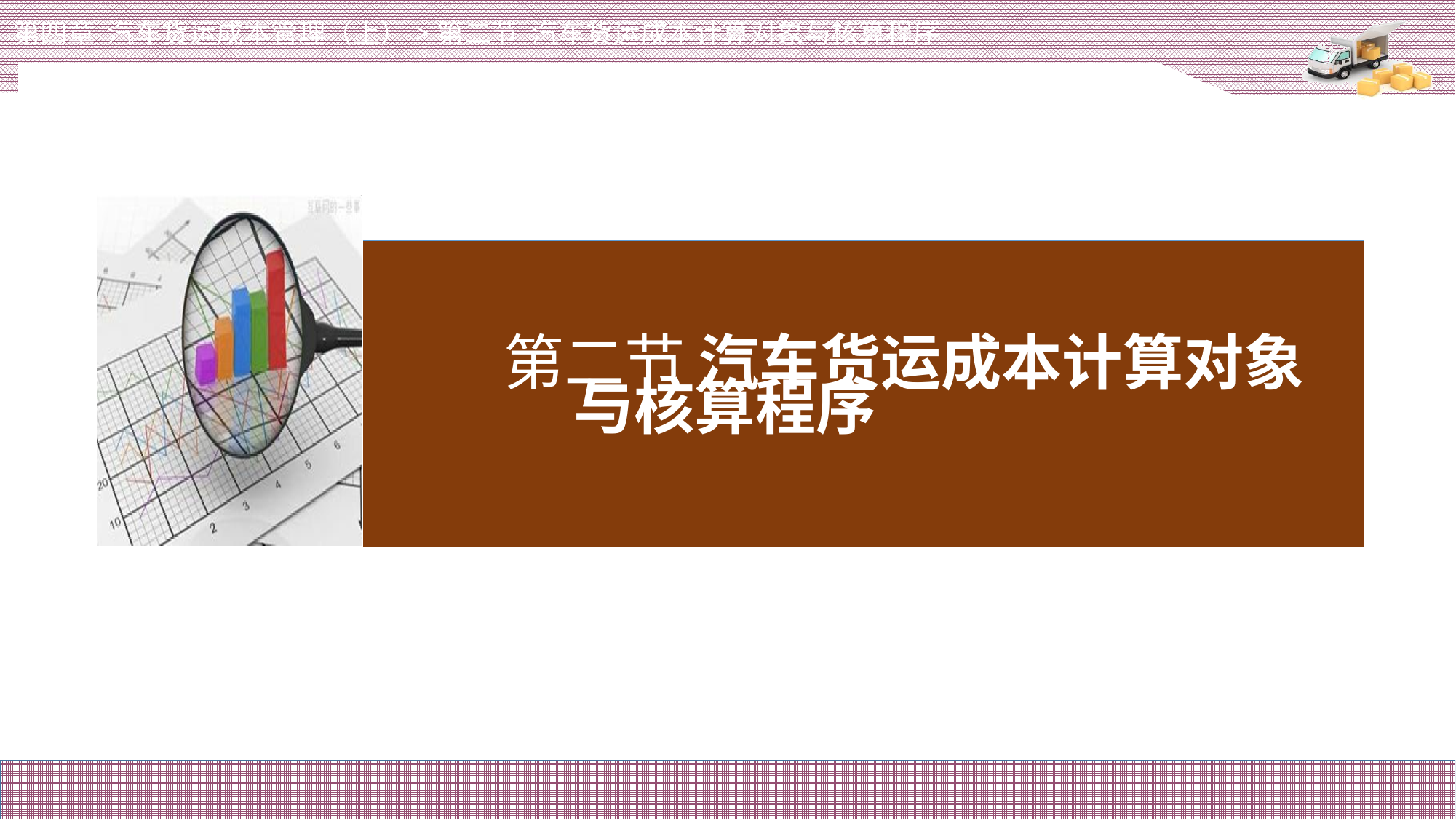

第四章  汽车货运成本管理（上）>第二节  汽车货运成本计算对象与核算程序
      第二节 汽车货运成本计算对象
           与核算程序